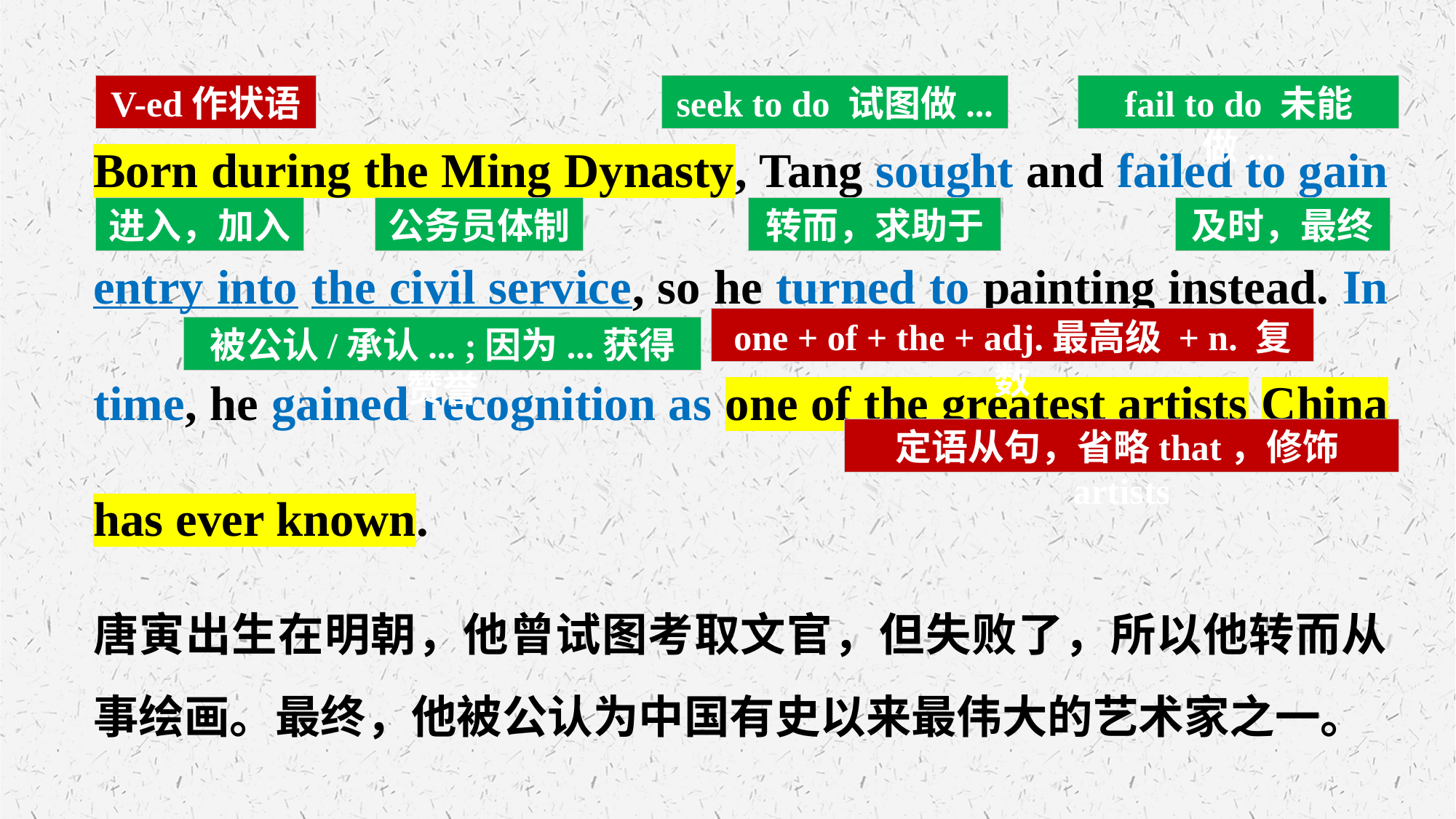

Born during the Ming Dynasty, Tang sought and failed to gain entry into the civil service, so he turned to painting instead. In time, he gained recognition as one of the greatest artists China has ever known.

唐寅出生在明朝，他曾试图考取文官，但失败了，所以他转而从事绘画。最终，他被公认为中国有史以来最伟大的艺术家之一。
V-ed作状语
seek to do 试图做...
fail to do 未能做...
进入，加入
公务员体制
转而，求助于
及时，最终
one + of + the + adj.最高级 + n. 复数
被公认/承认... ;因为...获得赞誉
定语从句，省略that，修饰artists